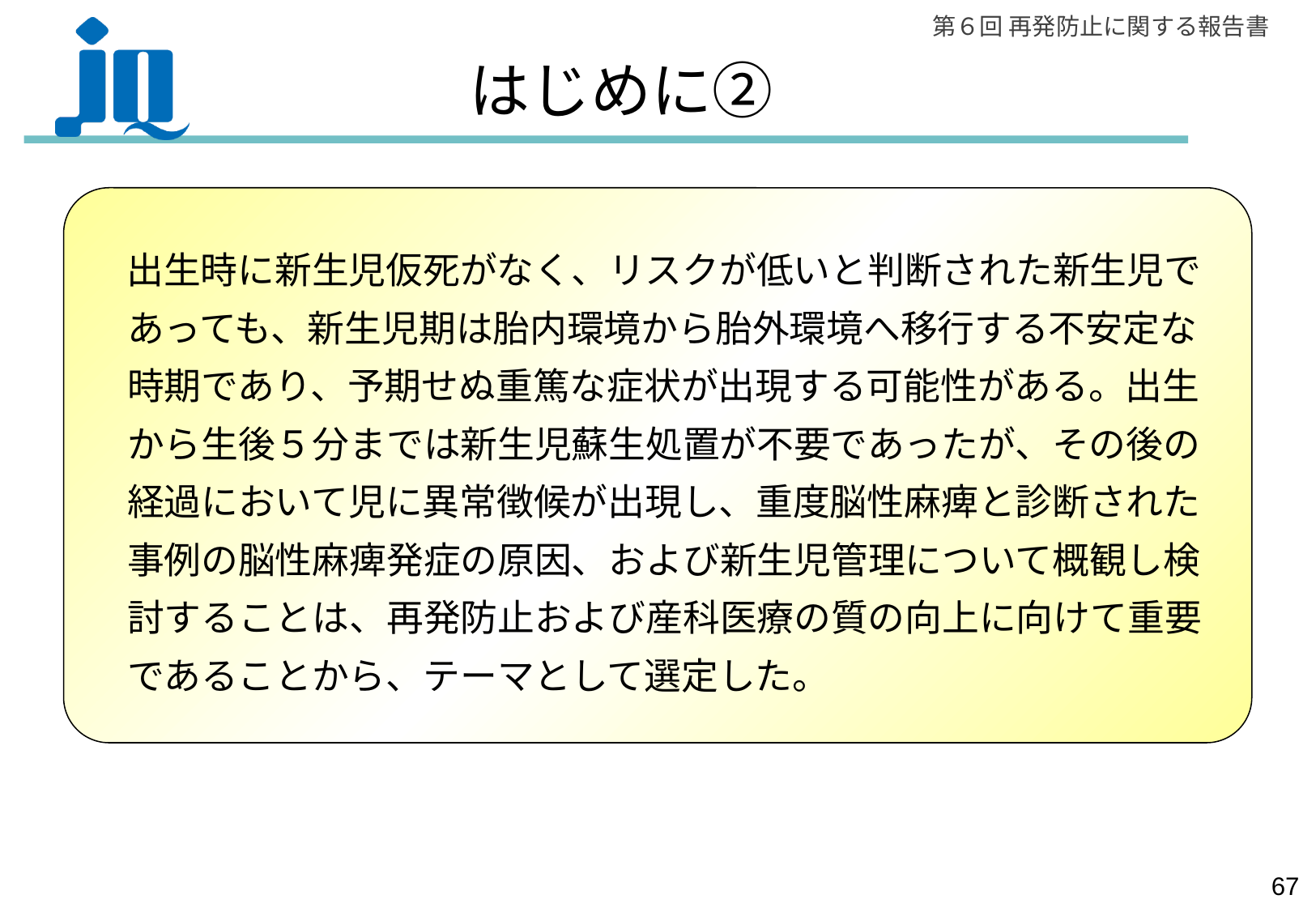

# はじめに②
　出生時に新生児仮死がなく、リスクが低いと判断された新生児であっても、新生児期は胎内環境から胎外環境へ移行する不安定な時期であり、予期せぬ重篤な症状が出現する可能性がある。出生から生後５分までは新生児蘇生処置が不要であったが、その後の経過において児に異常徴候が出現し、重度脳性麻痺と診断された事例の脳性麻痺発症の原因、および新生児管理について概観し検討することは、再発防止および産科医療の質の向上に向けて重要であることから、テーマとして選定した。
67